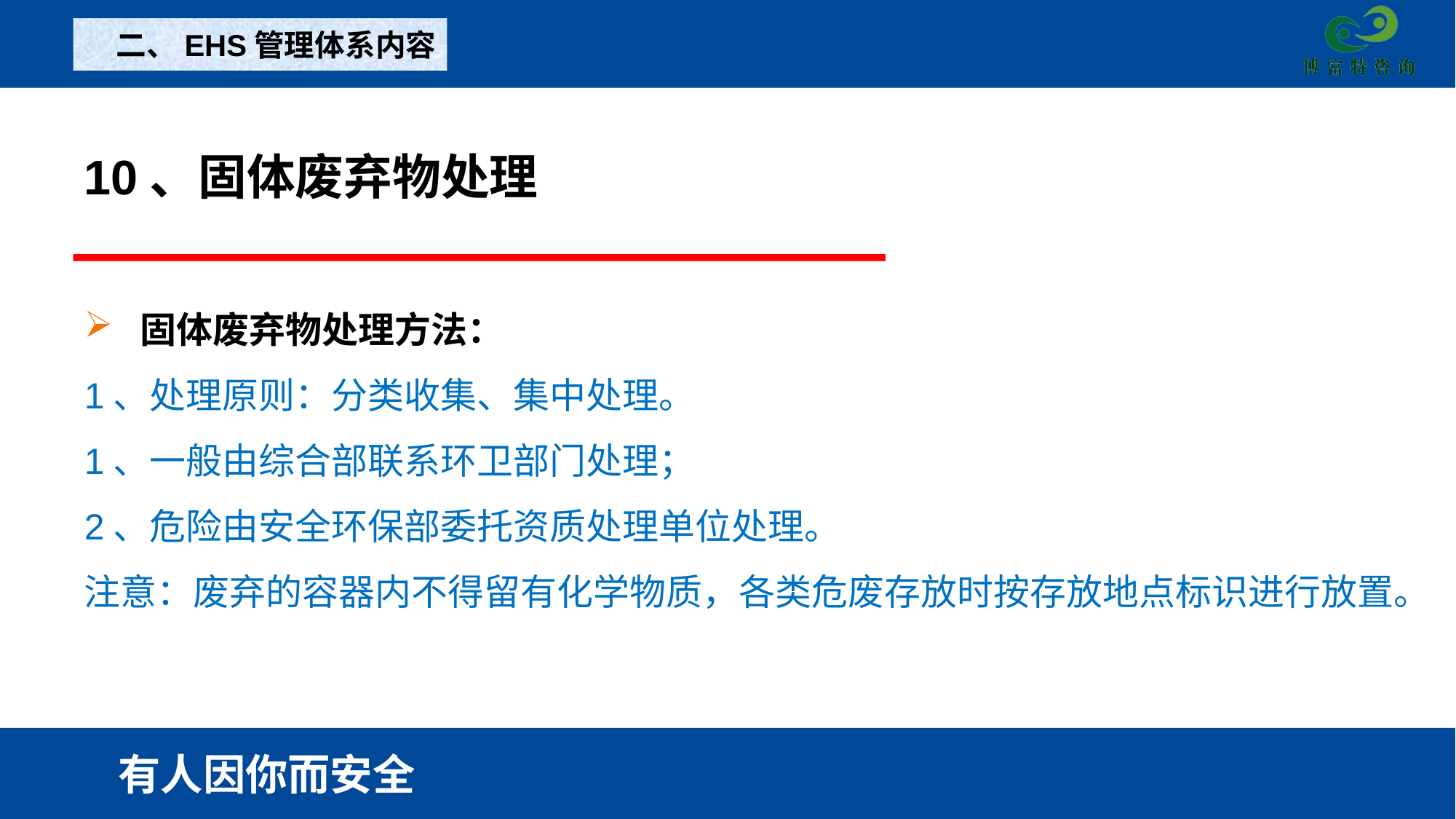

二、EHS管理体系内容
10、固体废弃物处理

固体废弃物处理方法：
1、处理原则：分类收集、集中处理。
1、一般由综合部联系环卫部门处理；
2、危险由安全环保部委托资质处理单位处理。
注意：废弃的容器内不得留有化学物质，各类危废存放时按存放地点标识进行放置。